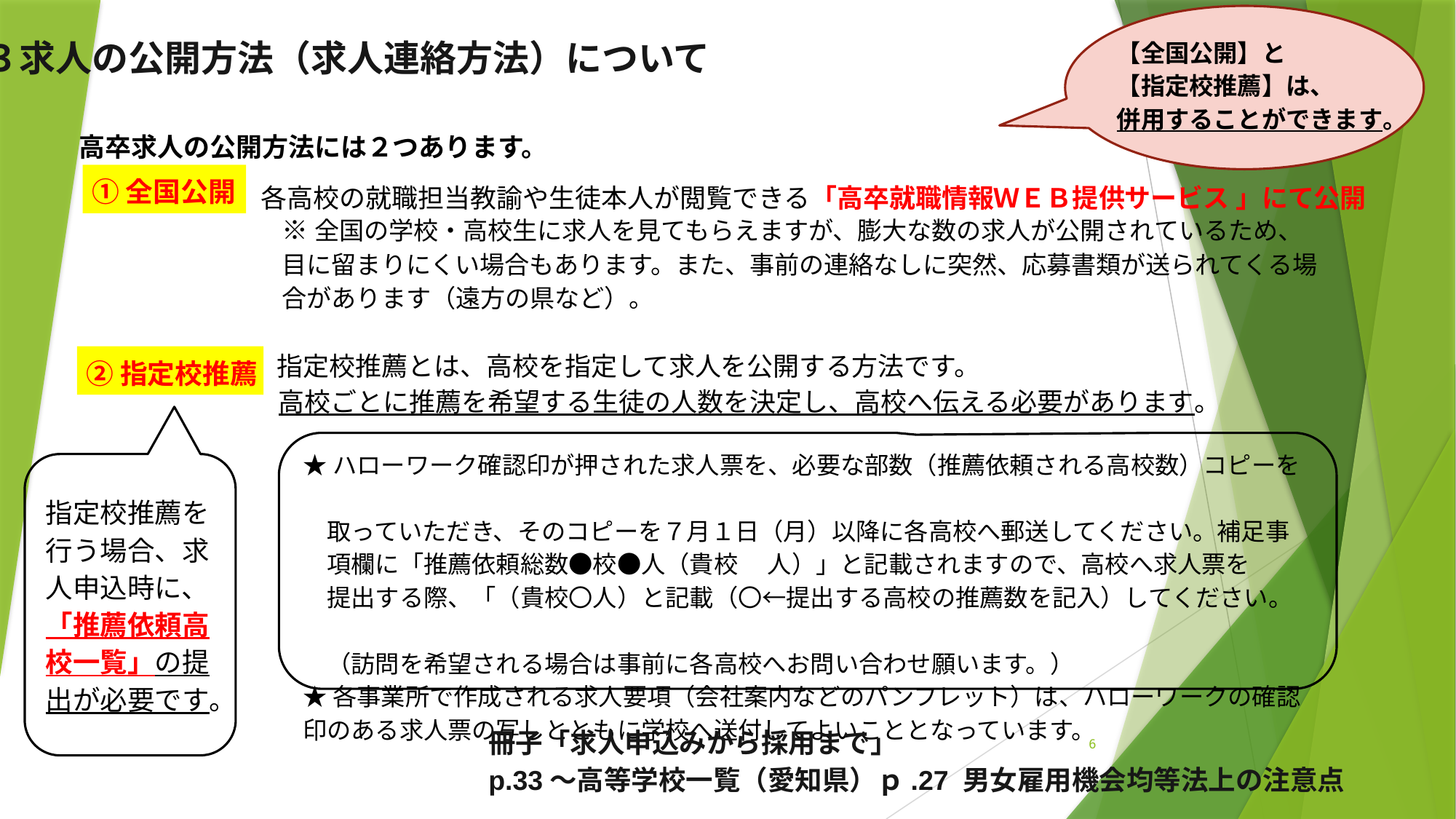

【全国公開】と
【指定校推薦】は、
併用することができます。
２-３求人の公開方法（求人連絡方法）について
 高卒求人の公開方法には２つあります。
 ①全国公開
 　各高校の就職担当教諭や生徒本人が閲覧できる「高卒就職情報ＷＥＢ提供サービス 」にて公開
※全国の学校・高校生に求人を見てもらえますが、膨大な数の求人が公開されているため、目に留まりにくい場合もあります。また、事前の連絡なしに突然、応募書類が送られてくる場合があります（遠方の県など）。

    指定校推薦とは、高校を指定して求人を公開する方法です。
　 高校ごとに推薦を希望する生徒の人数を決定し、高校へ伝える必要があります。
 ②指定校推薦

★ハローワーク確認印が押された求人票を、必要な部数（推薦依頼される高校数）コピーを
　取っていただき、そのコピーを７月１日（月）以降に各高校へ郵送してください。補足事
　項欄に「推薦依頼総数●校●人（貴校 　人）」と記載されますので、高校へ求人票を
　提出する際、「（貴校〇人）と記載（〇←提出する高校の推薦数を記入）してください。
　（訪問を希望される場合は事前に各高校へお問い合わせ願います。）
★各事業所で作成される求人要項（会社案内などのパンフレット）は、ハローワークの確認印のある求人票の写しとともに学校へ送付してよいこととなっています。

指定校推薦を行う場合、求人申込時に、「推薦依頼高校一覧」の提出が必要です。
冊子「求人申込みから採用まで」
p.33～高等学校一覧（愛知県）ｐ.27 男女雇用機会均等法上の注意点
6